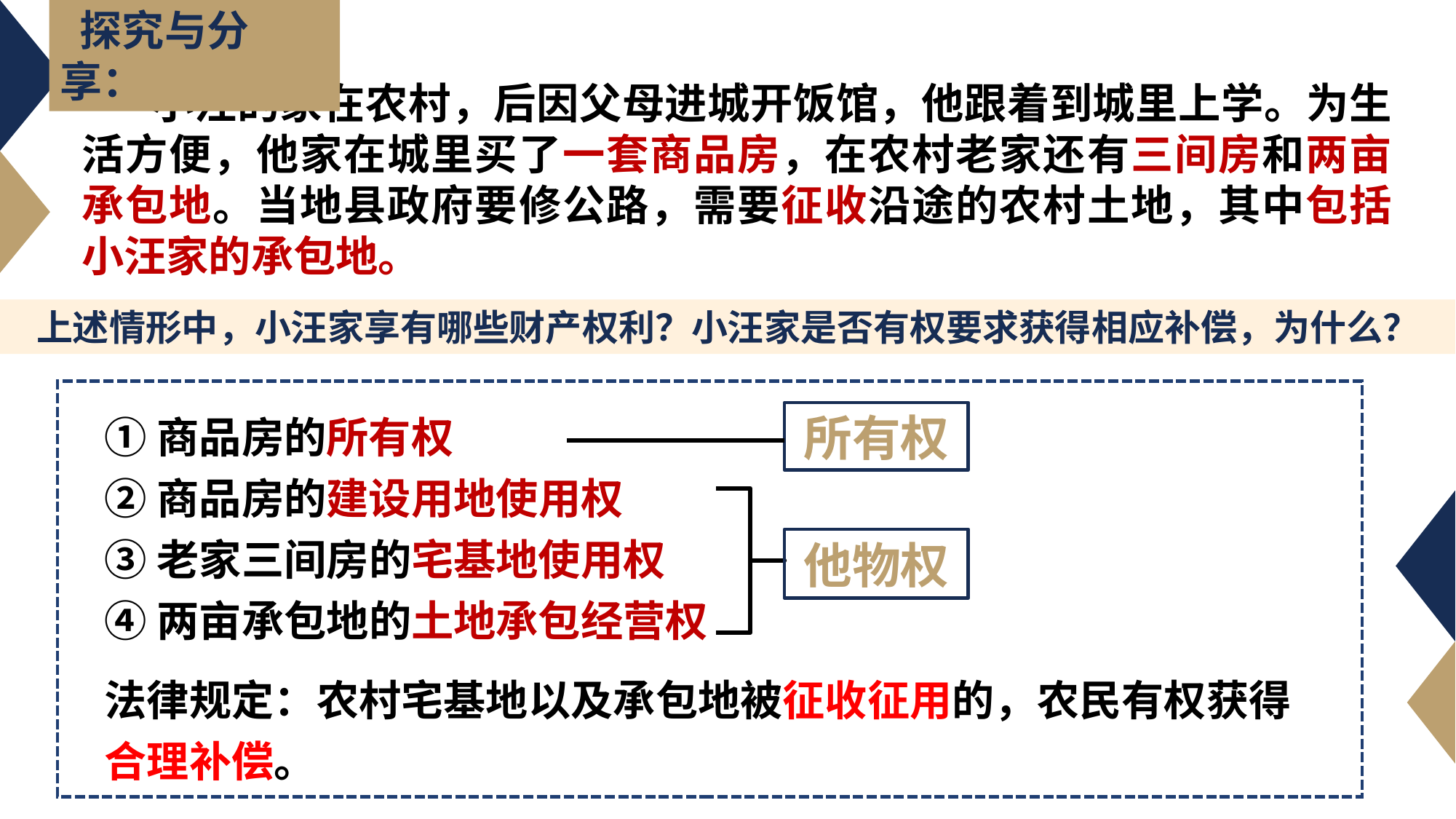

探究与分享：
      小汪的家在农村，后因父母进城开饭馆，他跟着到城里上学。为生活方便，他家在城里买了一套商品房，在农村老家还有三间房和两亩承包地。当地县政府要修公路，需要征收沿途的农村土地，其中包括小汪家的承包地。
上述情形中，小汪家享有哪些财产权利？小汪家是否有权要求获得相应补偿，为什么？

①商品房的所有权
②商品房的建设用地使用权
③老家三间房的宅基地使用权
④两亩承包地的土地承包经营权
所有权

他物权
法律规定：农村宅基地以及承包地被征收征用的，农民有权获得合理补偿。